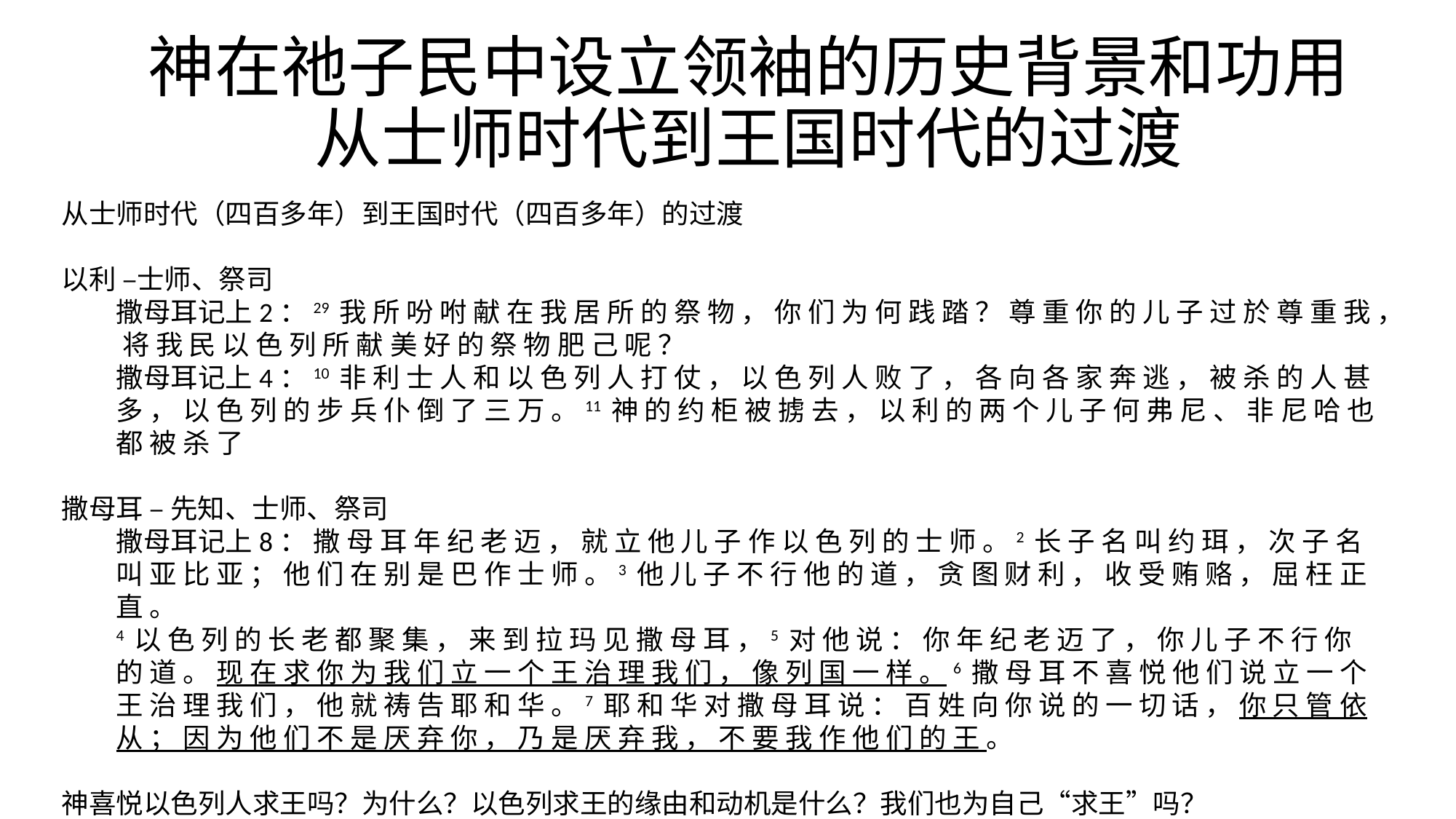

# 神在祂子民中设立领袖的历史背景和功用 从士师时代到王国时代的过渡
从士师时代（四百多年）到王国时代（四百多年）的过渡

以利 –士师、祭司
撒母耳记上2：29 我 所 吩 咐 献 在 我 居 所 的 祭 物 ， 你 们 为 何 践 踏 ？ 尊 重 你 的 儿 子 过 於 尊 重 我 ， 将 我 民 以 色 列 所 献 美 好 的 祭 物 肥 己 呢 ？
撒母耳记上4：10 非 利 士 人 和 以 色 列 人 打 仗 ， 以 色 列 人 败 了 ， 各 向 各 家 奔 逃 ， 被 杀 的 人 甚 多 ， 以 色 列 的 步 兵 仆 倒 了 三 万 。11 神 的 约 柜 被 掳 去 ， 以 利 的 两 个 儿 子 何 弗 尼 、 非 尼 哈 也 都 被 杀 了

撒母耳 – 先知、士师、祭司
撒母耳记上8： 撒 母 耳 年 纪 老 迈 ， 就 立 他 儿 子 作 以 色 列 的 士 师 。2 长 子 名 叫 约 珥 ， 次 子 名 叫 亚 比 亚 ； 他 们 在 别 是 巴 作 士 师 。3 他 儿 子 不 行 他 的 道 ， 贪 图 财 利 ， 收 受 贿 赂 ， 屈 枉 正 直 。
4 以 色 列 的 长 老 都 聚 集 ， 来 到 拉 玛 见 撒 母 耳 ，5 对 他 说 ： 你 年 纪 老 迈 了 ， 你 儿 子 不 行 你 的 道 。 现 在 求 你 为 我 们 立 一 个 王 治 理 我 们 ， 像 列 国 一 样 。6 撒 母 耳 不 喜 悦 他 们 说 立 一 个 王 治 理 我 们 ， 他 就 祷 告 耶 和 华 。7 耶 和 华 对 撒 母 耳 说 ： 百 姓 向 你 说 的 一 切 话 ， 你 只 管 依 从 ； 因 为 他 们 不 是 厌 弃 你 ， 乃 是 厌 弃 我 ， 不 要 我 作 他 们 的 王 。

神喜悦以色列人求王吗？为什么？以色列求王的缘由和动机是什么？我们也为自己“求王”吗？